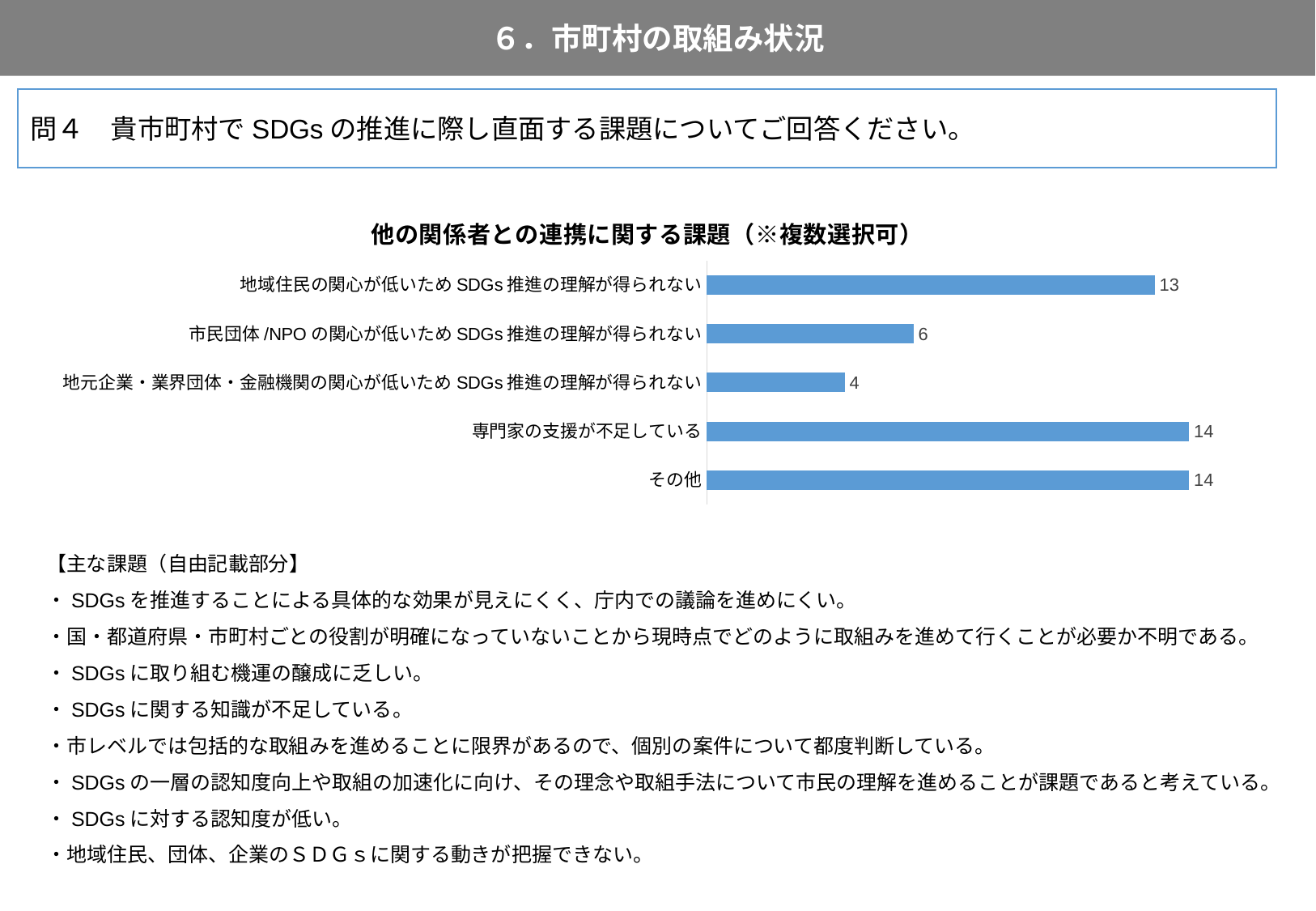

６．市町村の取組み状況
95
問４　貴市町村でSDGsの推進に際し直面する課題についてご回答ください。

### Chart: 他の関係者との連携に関する課題（※複数選択可）

| Category |  |
|---|---|
| 地域住民の関心が低いためSDGs推進の理解が得られない | 13.0 |
| 市民団体/NPOの関心が低いためSDGs推進の理解が得られない | 6.0 |
| 地元企業・業界団体・金融機関の関心が低いためSDGs推進の理解が得られない | 4.0 |
| 専門家の支援が不足している | 14.0 |
| その他 | 14.0 |
【主な課題（自由記載部分】
・SDGsを推進することによる具体的な効果が見えにくく、庁内での議論を進めにくい。
・国・都道府県・市町村ごとの役割が明確になっていないことから現時点でどのように取組みを進めて行くことが必要か不明である。
・SDGsに取り組む機運の醸成に乏しい。
・SDGsに関する知識が不足している。
・市レベルでは包括的な取組みを進めることに限界があるので、個別の案件について都度判断している。
・SDGsの一層の認知度向上や取組の加速化に向け、その理念や取組手法について市民の理解を進めることが課題であると考えている。
・SDGsに対する認知度が低い。
・地域住民、団体、企業のＳＤＧｓに関する動きが把握できない。